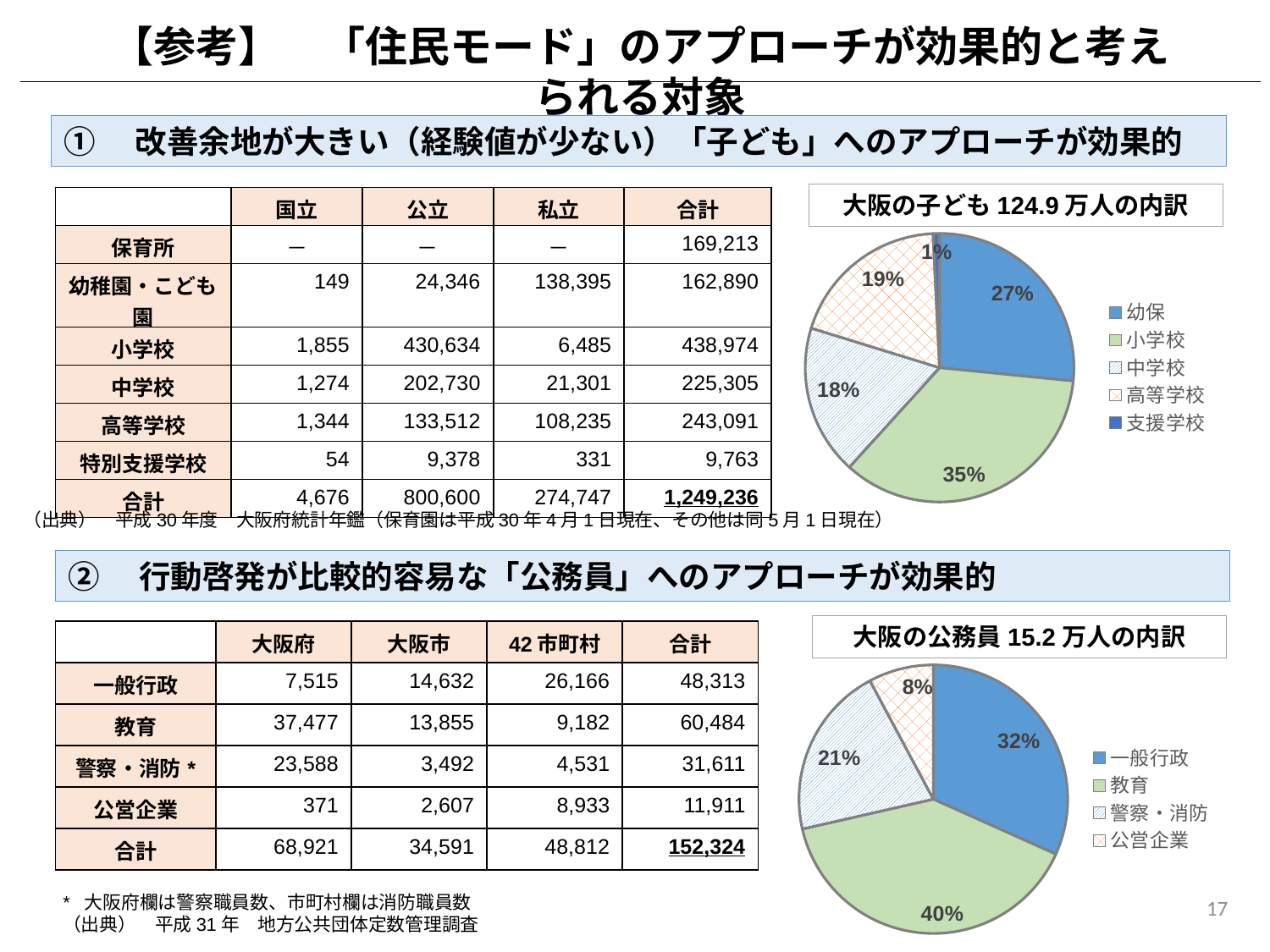

【参考】　「住民モード」のアプローチが効果的と考えられる対象
①　改善余地が大きい（経験値が少ない）「子ども」へのアプローチが効果的
大阪の子ども124.9万人の内訳
|  | 国立 | 公立 | 私立 | 合計 |
| --- | --- | --- | --- | --- |
| 保育所 | － | － | － | 169,213 |
| 幼稚園・こども園 | 149 | 24,346 | 138,395 | 162,890 |
| 小学校 | 1,855 | 430,634 | 6,485 | 438,974 |
| 中学校 | 1,274 | 202,730 | 21,301 | 225,305 |
| 高等学校 | 1,344 | 133,512 | 108,235 | 243,091 |
| 特別支援学校 | 54 | 9,378 | 331 | 9,763 |
| 合計 | 4,676 | 800,600 | 274,747 | 1,249,236 |

### Chart

| Category | 売上高 |
|---|---|
| 幼保 | 332103.0 |
| 小学校 | 438974.0 |
| 中学校 | 225305.0 |
| 高等学校 | 243091.0 |
| 支援学校 | 9763.0 |
（出典）　平成30年度　大阪府統計年鑑（保育園は平成30年4月1日現在、その他は同5月1日現在）
②　行動啓発が比較的容易な「公務員」へのアプローチが効果的
大阪の公務員15.2万人の内訳
|  | 大阪府 | 大阪市 | 42市町村 | 合計 |
| --- | --- | --- | --- | --- |
| 一般行政 | 7,515 | 14,632 | 26,166 | 48,313 |
| 教育 | 37,477 | 13,855 | 9,182 | 60,484 |
| 警察・消防\* | 23,588 | 3,492 | 4,531 | 31,611 |
| 公営企業 | 371 | 2,607 | 8,933 | 11,911 |
| 合計 | 68,921 | 34,591 | 48,812 | 152,324 |

### Chart

| Category | 売上高 |
|---|---|
| 一般行政 | 48313.0 |
| 教育 | 60484.0 |
| 警察・消防 | 31611.0 |
| 公営企業 | 11911.0 |
17
*  大阪府欄は警察職員数、市町村欄は消防職員数
（出典）　平成31年　地方公共団体定数管理調査